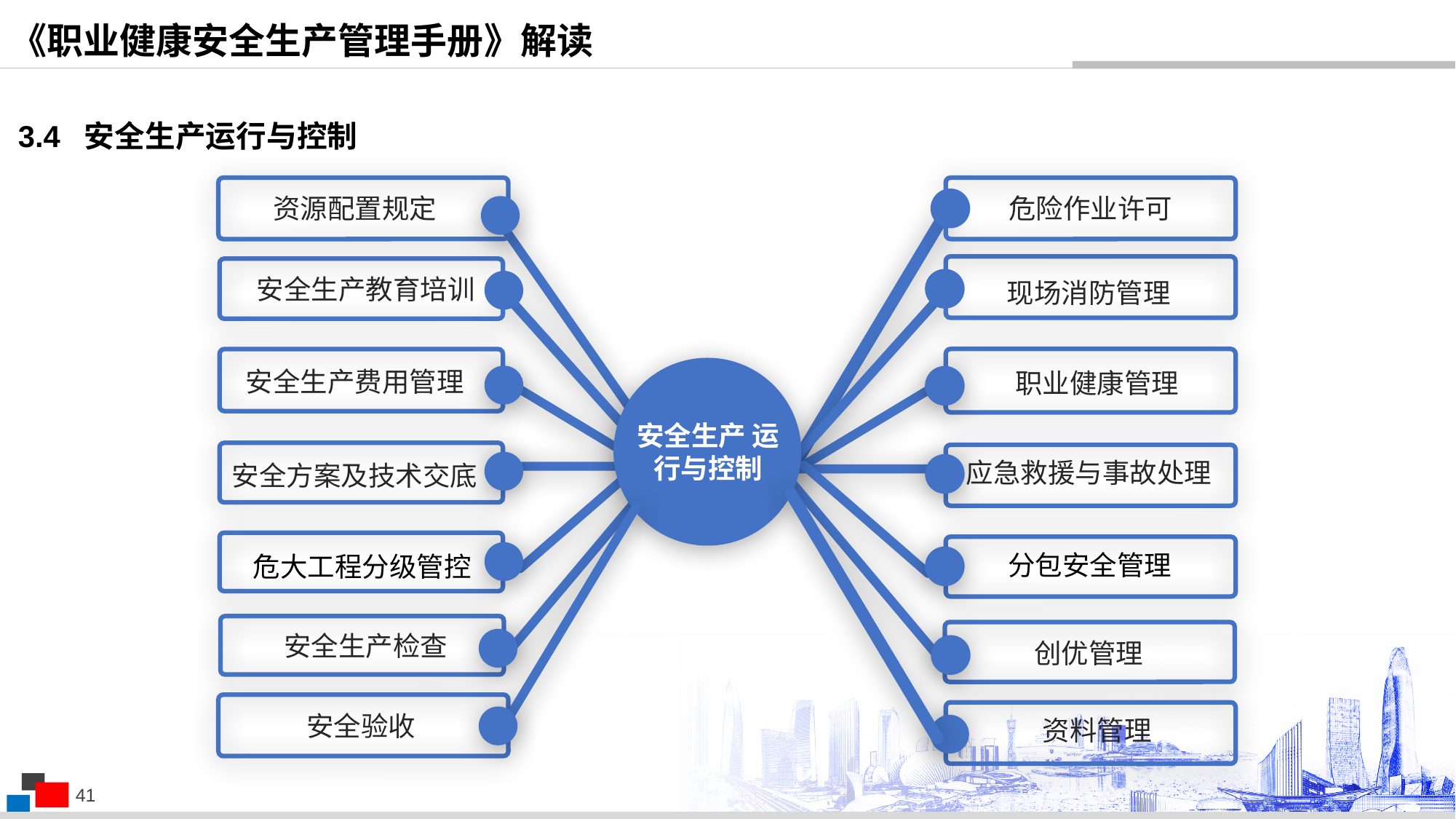

《职业健康安全生产管理手册》解读
3.4  安全生产运行与控制

资源配置规定
危险作业许可

安全生产 运行与控制
安全生产教育培训
现场消防管理

安全生产费用管理
职业健康管理
分公司安全生产领导小组
应急救援与事故处理
安全方案及技术交底
分包安全管理
危大工程分级管控

安全生产检查
创优管理

安全验收
资料管理